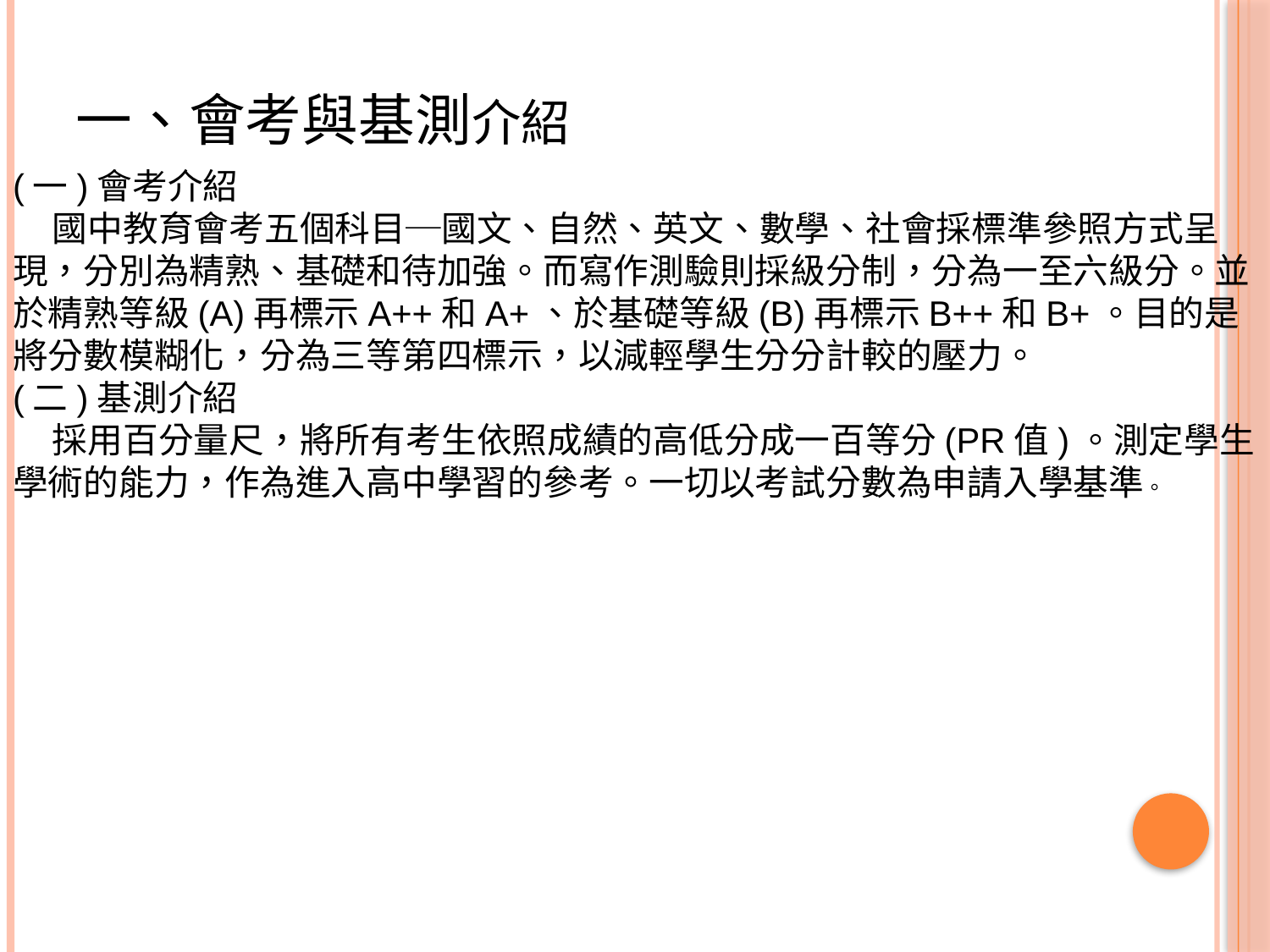

# 一、會考與基測介紹
(一)會考介紹
    國中教育會考五個科目─國文、自然、英文、數學、社會採標準參照方式呈現，分別為精熟、基礎和待加強。而寫作測驗則採級分制，分為一至六級分。並於精熟等級(A)再標示A++和A+、於基礎等級(B)再標示B++和B+。目的是將分數模糊化，分為三等第四標示，以減輕學生分分計較的壓力。
(二)基測介紹
    採用百分量尺，將所有考生依照成績的高低分成一百等分(PR值)。測定學生學術的能力，作為進入高中學習的參考。一切以考試分數為申請入學基準。